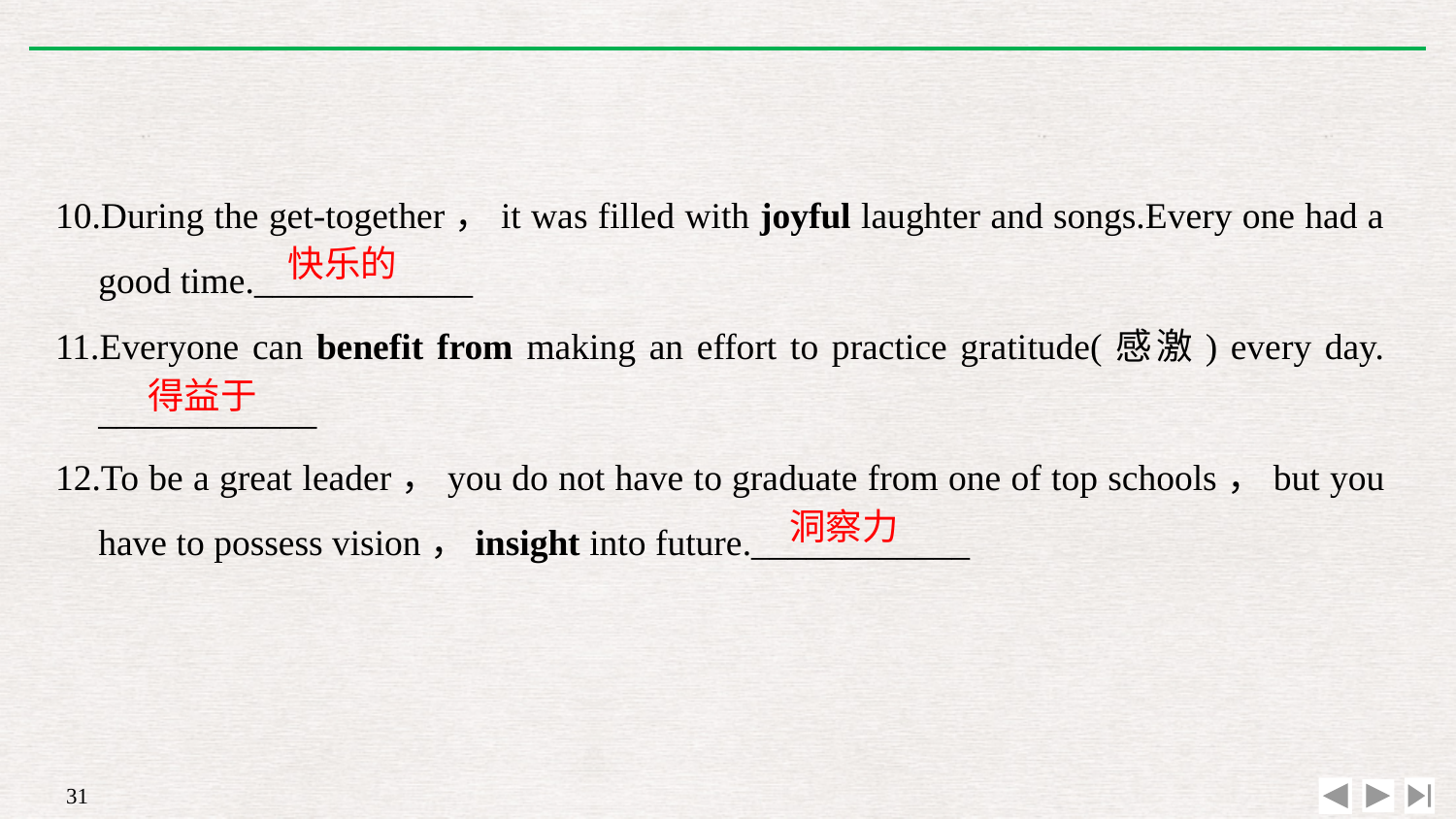

10.During the get-together，it was filled with joyful laughter and songs.Every one had a good time.____________
11.Everyone can benefit from making an effort to practice gratitude(感激) every day. ____________
12.To be a great leader，you do not have to graduate from one of top schools，but you have to possess vision，insight into future.____________
快乐的
得益于
洞察力